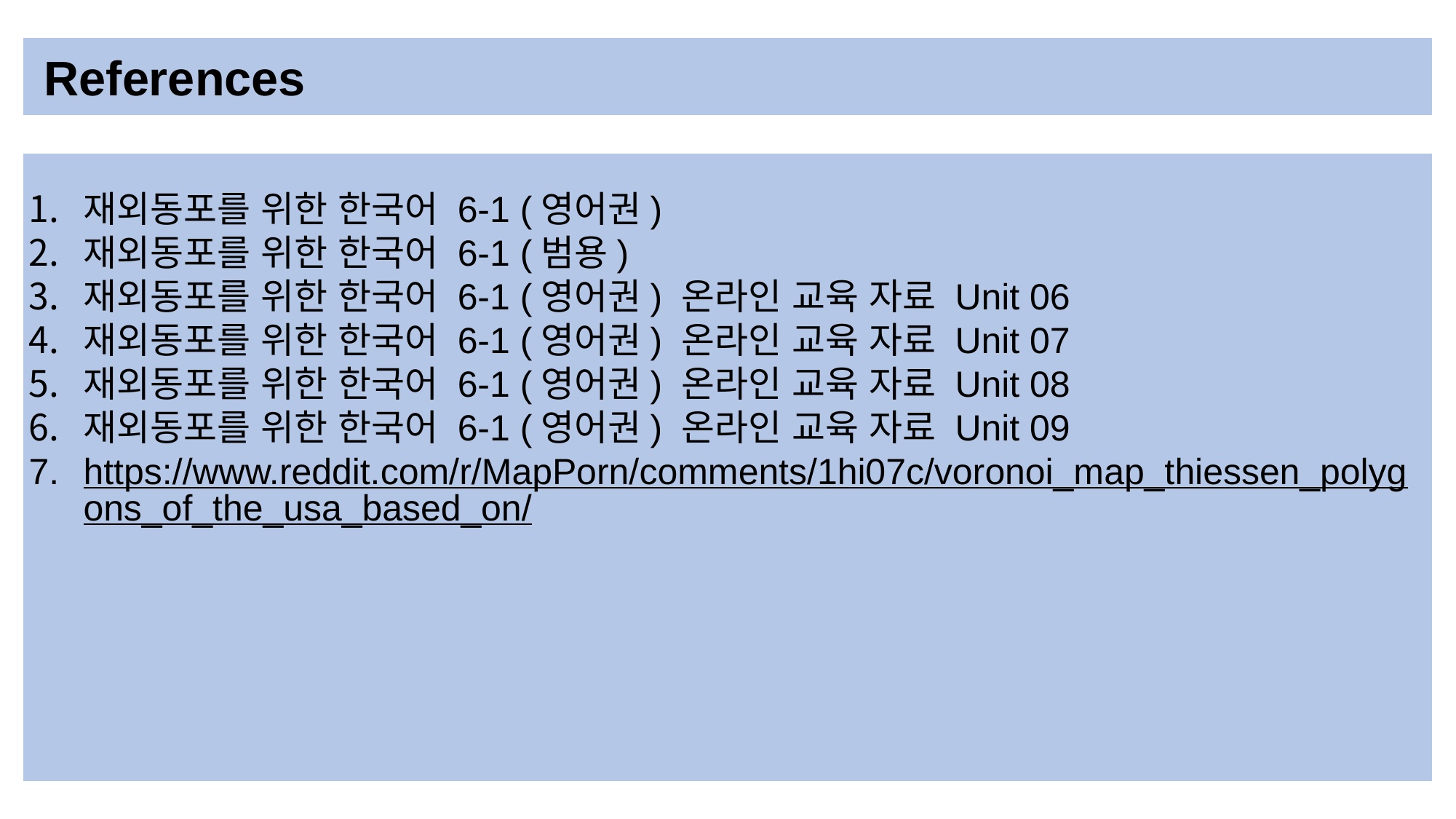

References

재외동포를 위한 한국어 6-1 (영어권)
재외동포를 위한 한국어 6-1 (범용)
재외동포를 위한 한국어 6-1 (영어권) 온라인 교육 자료 Unit 06
재외동포를 위한 한국어 6-1 (영어권) 온라인 교육 자료 Unit 07
재외동포를 위한 한국어 6-1 (영어권) 온라인 교육 자료 Unit 08
재외동포를 위한 한국어 6-1 (영어권) 온라인 교육 자료 Unit 09
https://www.reddit.com/r/MapPorn/comments/1hi07c/voronoi_map_thiessen_polygons_of_the_usa_based_on/